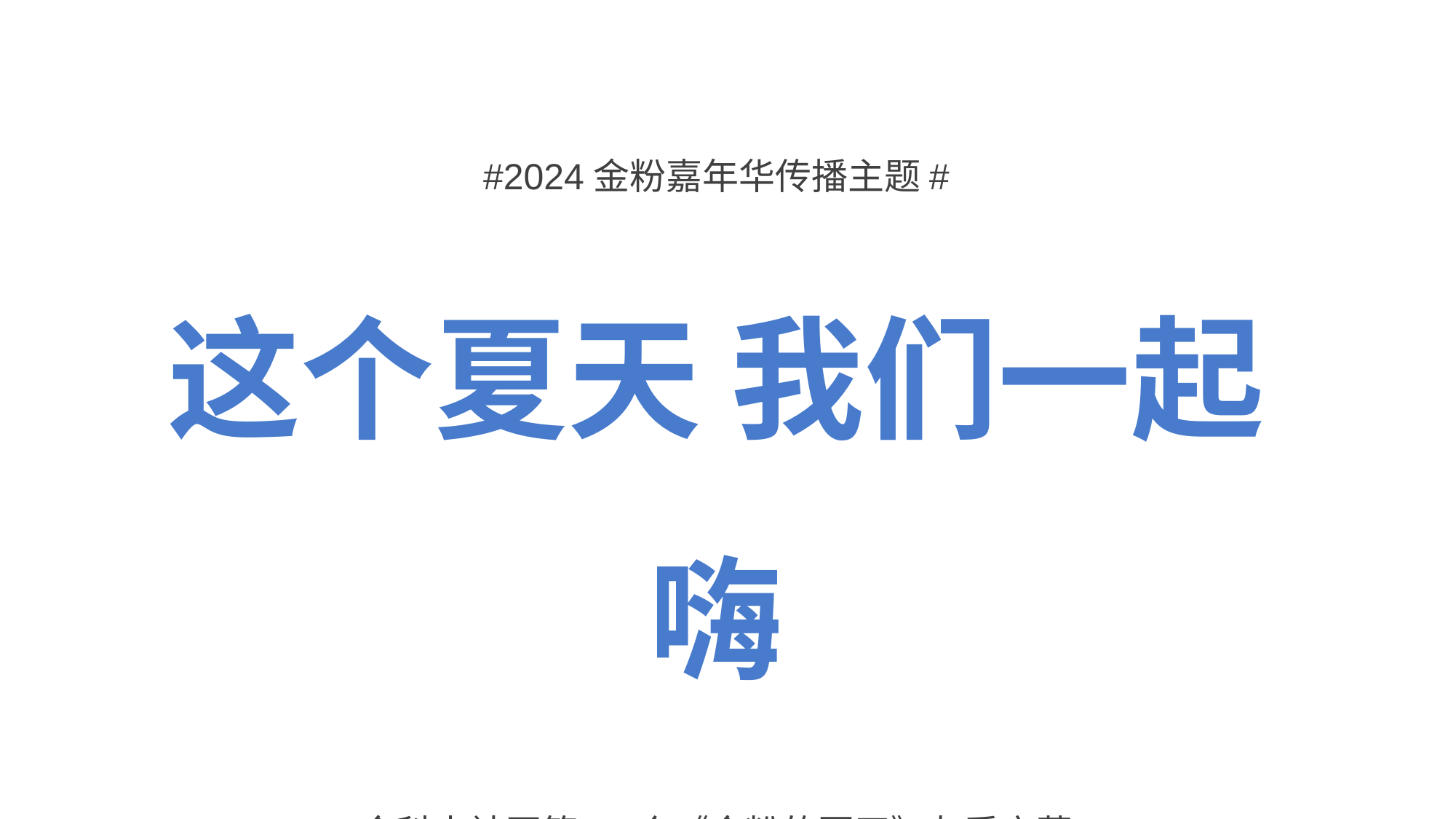

#2024金粉嘉年华传播主题#
这个夏天 我们一起嗨

金科大社区第16个《金粉的夏天》友爱启幕